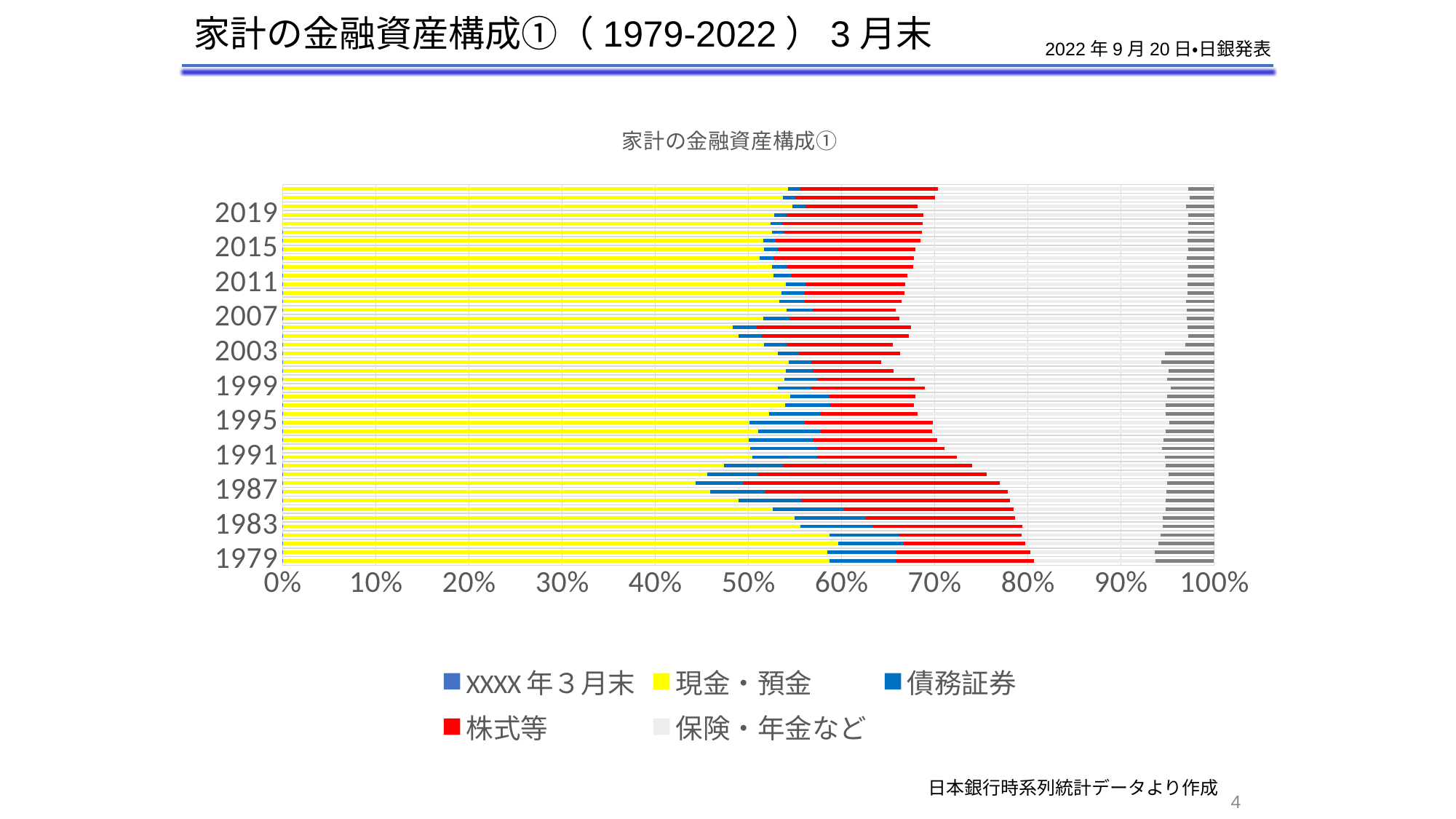

家計の金融資産構成①（1979-2022）3月末
2022年9月20日・日銀発表

[unsupported chart]

日本銀行時系列統計データより作成
4